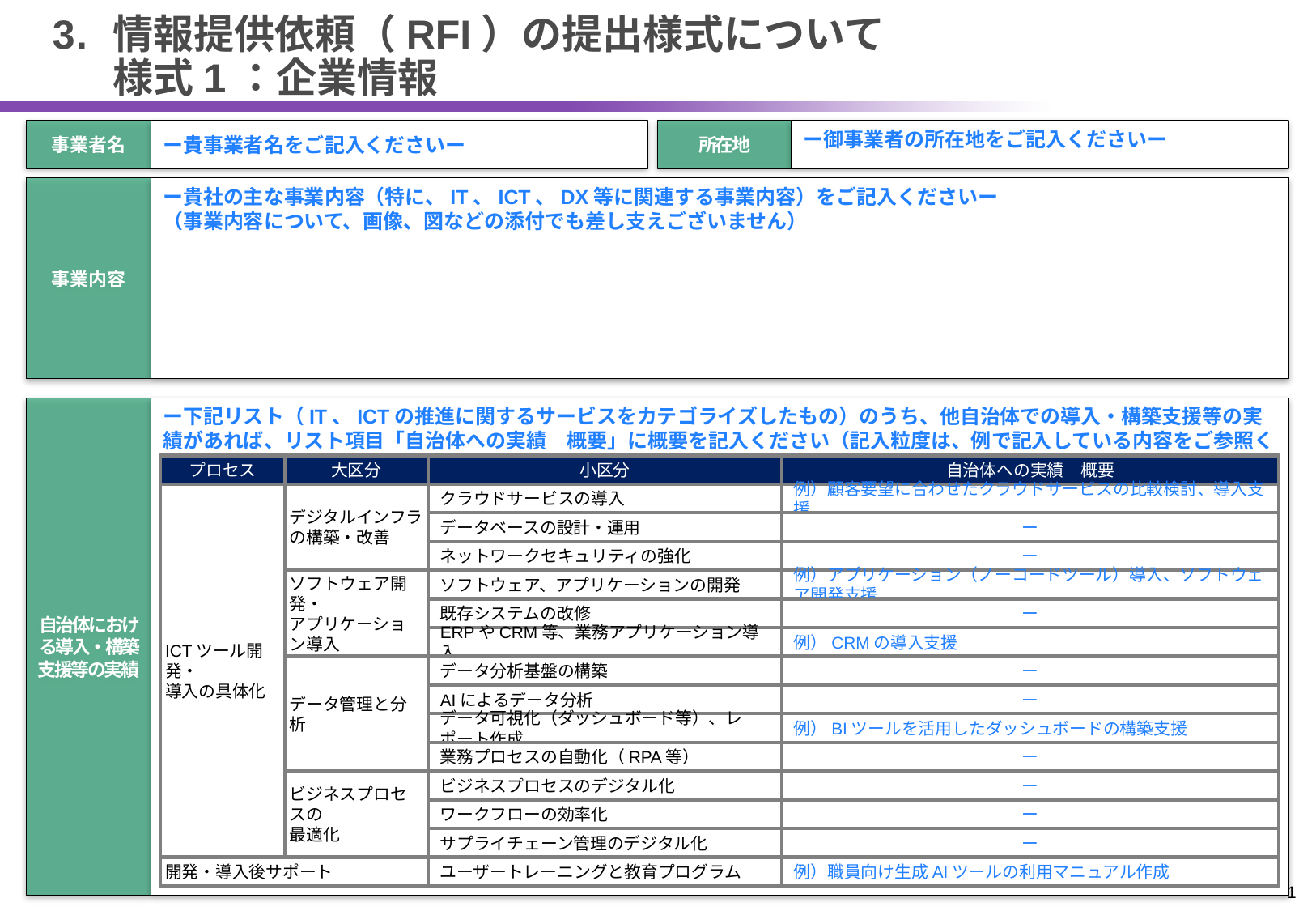

# 情報提供依頼（RFI）の提出様式について 様式1：企業情報
事業者名
ー貴事業者名をご記入くださいー
所在地
ー御事業者の所在地をご記入くださいー

事業内容
ー貴社の主な事業内容（特に、IT、ICT、DX等に関連する事業内容）をご記入くださいー
（事業内容について、画像、図などの添付でも差し支えございません）
自治体における導入・構築支援等の実績
ー下記リスト（IT、ICTの推進に関するサービスをカテゴライズしたもの）のうち、他自治体での導入・構築支援等の実績があれば、リスト項目「自治体への実績　概要」に概要を記入ください（記入粒度は、例で記入している内容をご参照ください）ー
（事業内容について、画像、図などの添付でも差し支えございません）
プロセス
大区分
小区分
自治体への実績　概要
ICTツール開発・
導入の具体化
クラウドサービスの導入
例）顧客要望に合わせたクラウドサービスの比較検討、導入支援
デジタルインフラの構築・改善
データベースの設計・運用
ー
ネットワークセキュリティの強化
ー
ソフトウェア開発・
アプリケーション導入
ソフトウェア、アプリケーションの開発
例）アプリケーション（ノーコードツール）導入、ソフトウェア開発支援
既存システムの改修
ー
ERPやCRM等、業務アプリケーション導入
例）CRMの導入支援
データ分析基盤の構築
データ管理と分析
ー
AIによるデータ分析
ー
データ可視化（ダッシュボード等）、レポート作成
例）BIツールを活用したダッシュボードの構築支援
業務プロセスの自動化（RPA等）
ー
ビジネスプロセスの
最適化
ビジネスプロセスのデジタル化
ー
ワークフローの効率化
ー
サプライチェーン管理のデジタル化
ー
開発・導入後サポート
ユーザートレーニングと教育プログラム
例）職員向け生成AIツールの利用マニュアル作成